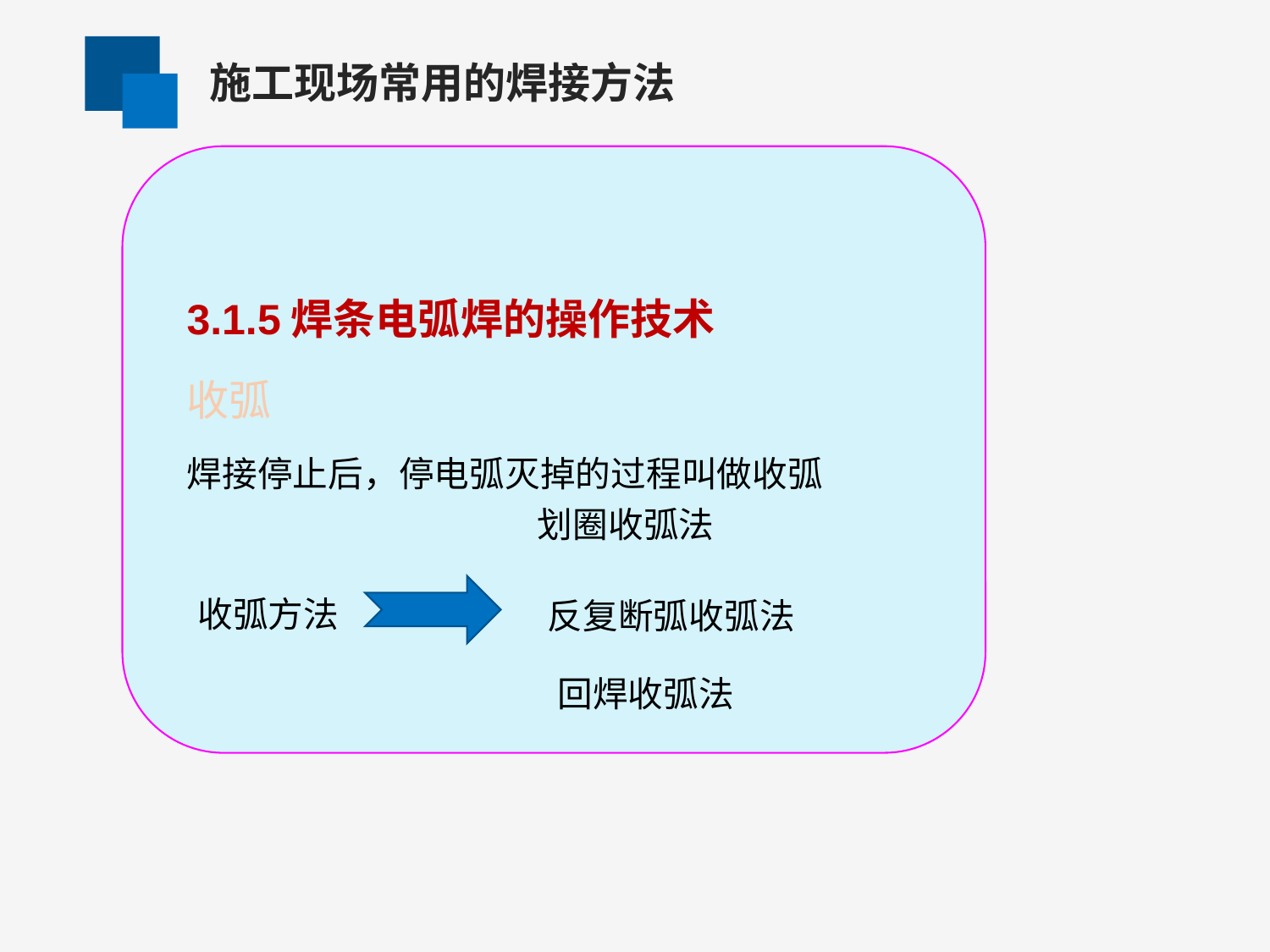

施工现场常用的焊接方法
3.1.5焊条电弧焊的操作技术
收弧
焊接停止后，停电弧灭掉的过程叫做收弧

划圈收弧法

收弧方法
反复断弧收弧法
回焊收弧法